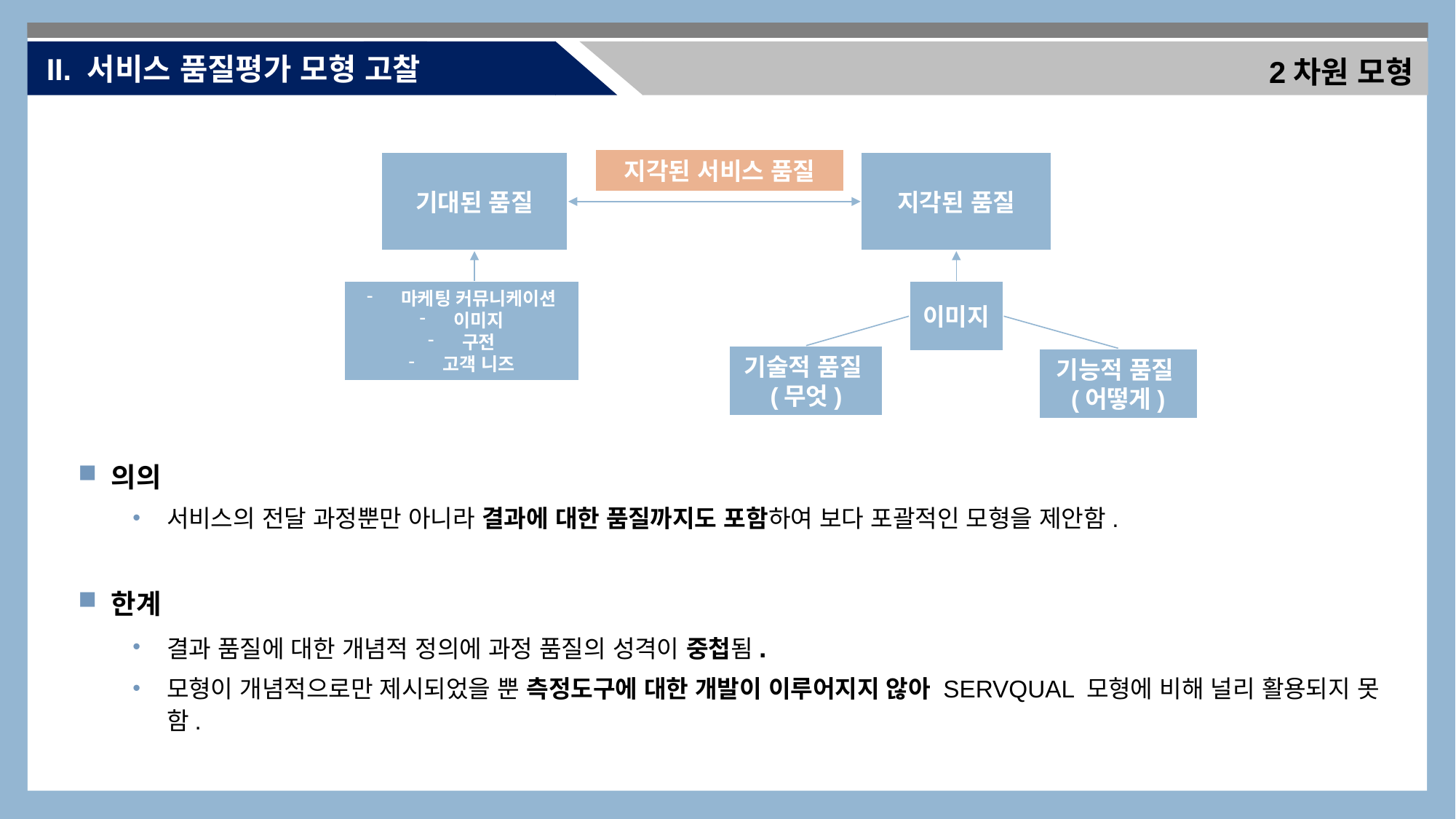

II. 서비스 품질평가 모형 고찰

2차원 모형
지각된 서비스 품질
기대된 품질
지각된 품질
마케팅 커뮤니케이션
이미지
구전
고객 니즈
이미지
기술적 품질(무엇)
기능적 품질(어떻게)

 의의
서비스의 전달 과정뿐만 아니라 결과에 대한 품질까지도 포함하여 보다 포괄적인 모형을 제안함.

 한계
결과 품질에 대한 개념적 정의에 과정 품질의 성격이 중첩됨.
모형이 개념적으로만 제시되었을 뿐 측정도구에 대한 개발이 이루어지지 않아 SERVQUAL 모형에 비해 널리 활용되지 못함.